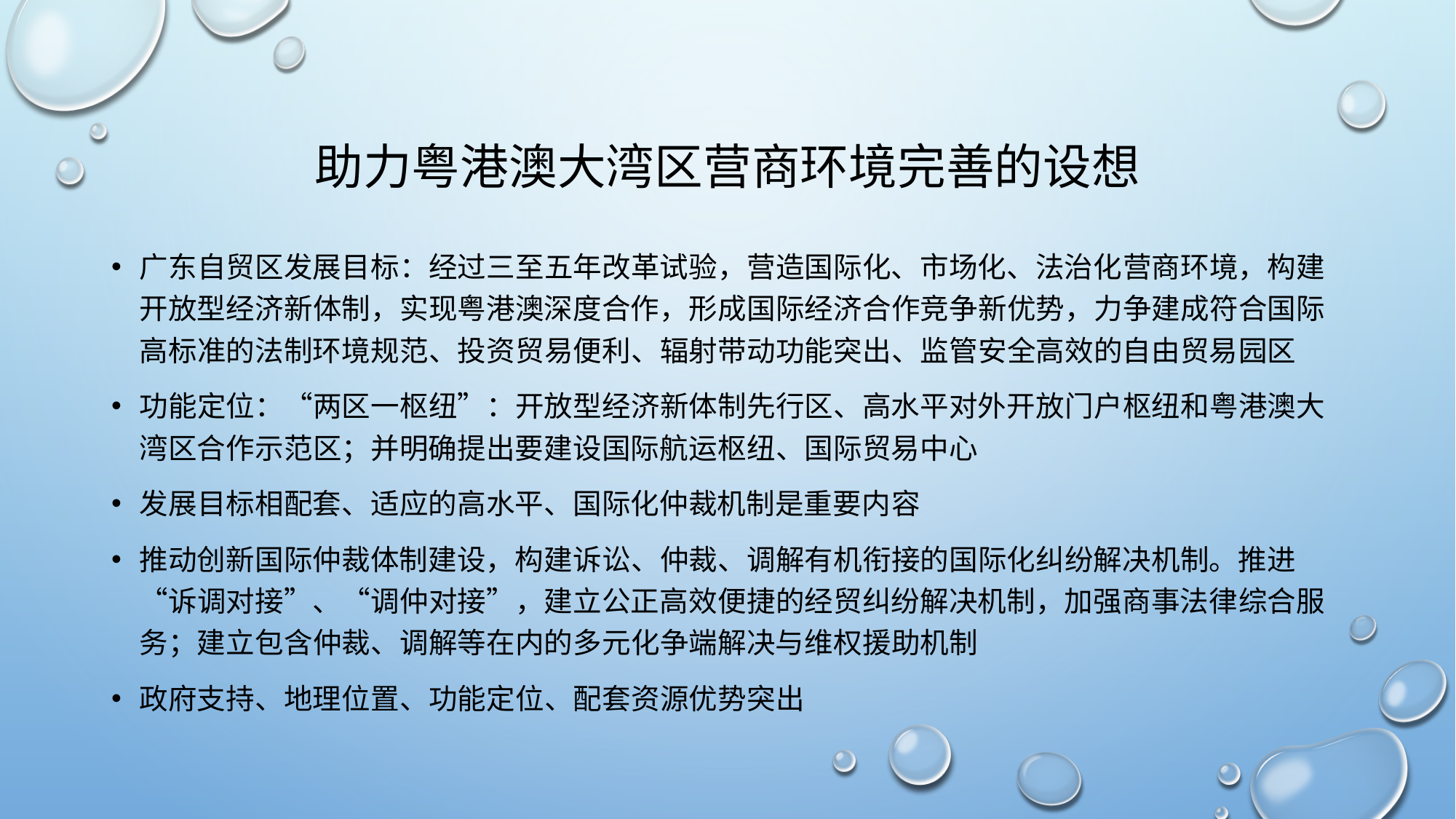

# 助力粤港澳大湾区营商环境完善的设想
广东自贸区发展目标：经过三至五年改革试验，营造国际化、市场化、法治化营商环境，构建开放型经济新体制，实现粤港澳深度合作，形成国际经济合作竞争新优势，力争建成符合国际高标准的法制环境规范、投资贸易便利、辐射带动功能突出、监管安全高效的自由贸易园区
功能定位：“两区一枢纽”：开放型经济新体制先行区、高水平对外开放门户枢纽和粤港澳大湾区合作示范区；并明确提出要建设国际航运枢纽、国际贸易中心
发展目标相配套、适应的高水平、国际化仲裁机制是重要内容
推动创新国际仲裁体制建设，构建诉讼、仲裁、调解有机衔接的国际化纠纷解决机制。推进“诉调对接”、“调仲对接”，建立公正高效便捷的经贸纠纷解决机制，加强商事法律综合服务；建立包含仲裁、调解等在内的多元化争端解决与维权援助机制
政府支持、地理位置、功能定位、配套资源优势突出